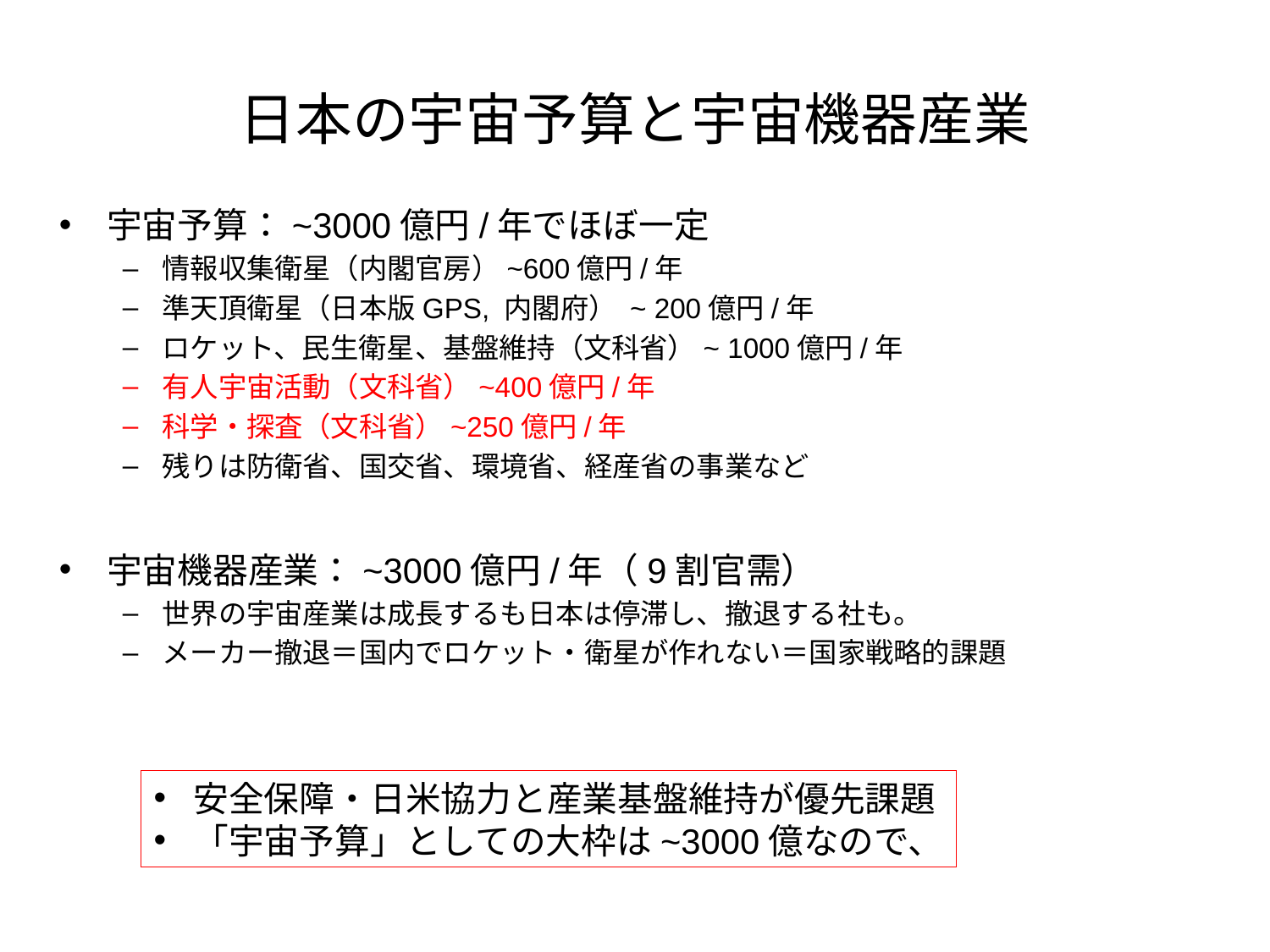

# 日本の宇宙予算と宇宙機器産業
宇宙予算：~3000億円/年でほぼ一定
情報収集衛星（内閣官房）~600億円/年
準天頂衛星（日本版GPS, 内閣府） ~ 200億円/年
ロケット、民生衛星、基盤維持（文科省）~ 1000億円/年
有人宇宙活動（文科省）~400億円/年
科学・探査（文科省）~250億円/年
残りは防衛省、国交省、環境省、経産省の事業など

宇宙機器産業：~3000億円/年（9割官需）
世界の宇宙産業は成長するも日本は停滞し、撤退する社も。
メーカー撤退＝国内でロケット・衛星が作れない＝国家戦略的課題

安全保障・日米協力と産業基盤維持が優先課題
「宇宙予算」としての大枠は~3000億なので、